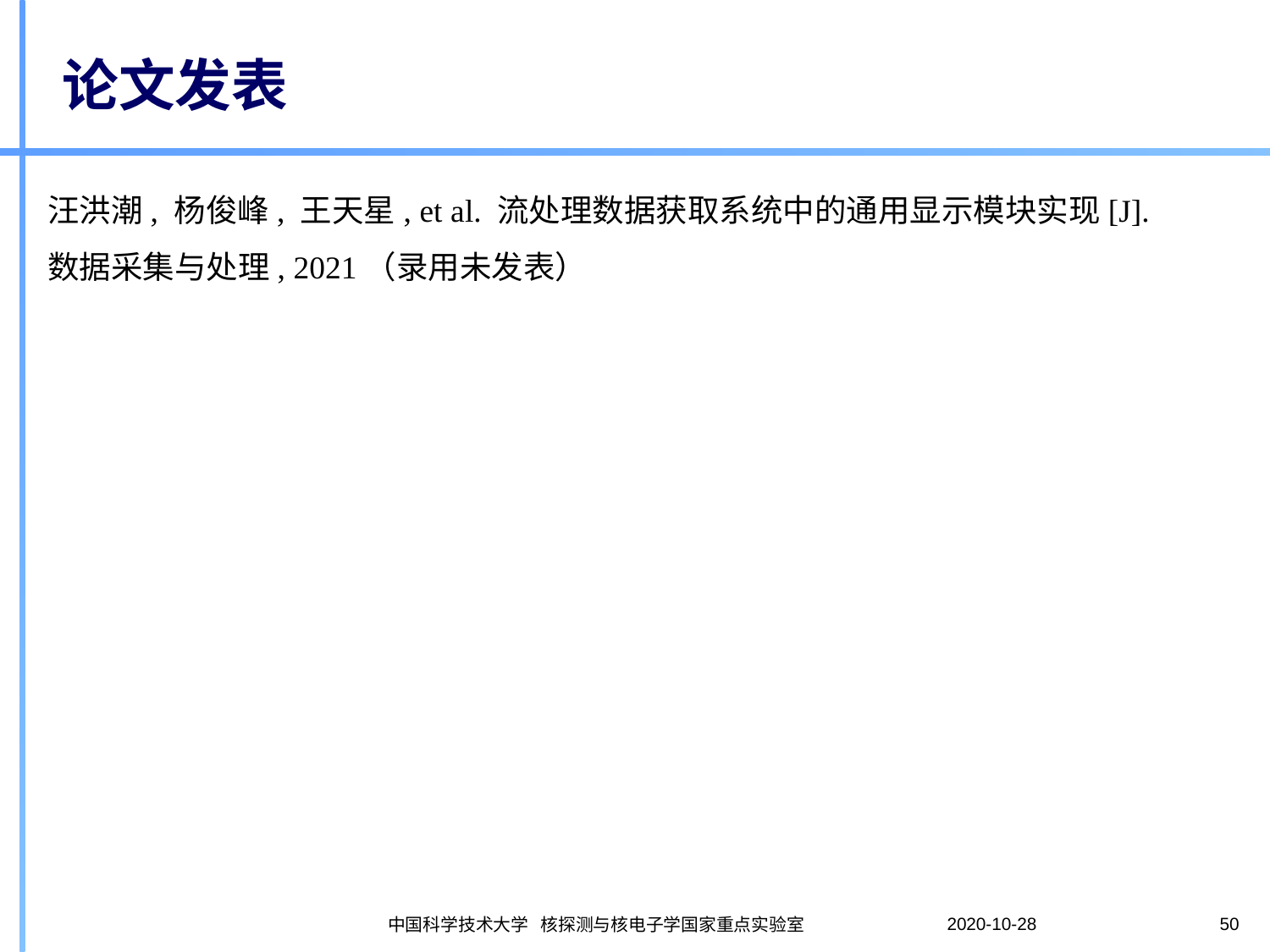

# 论文发表
汪洪潮, 杨俊峰, 王天星, et al. 流处理数据获取系统中的通用显示模块实现[J]. 数据采集与处理, 2021（录用未发表）

2020-10-28
50
中国科学技术大学   核探测与核电子学国家重点实验室